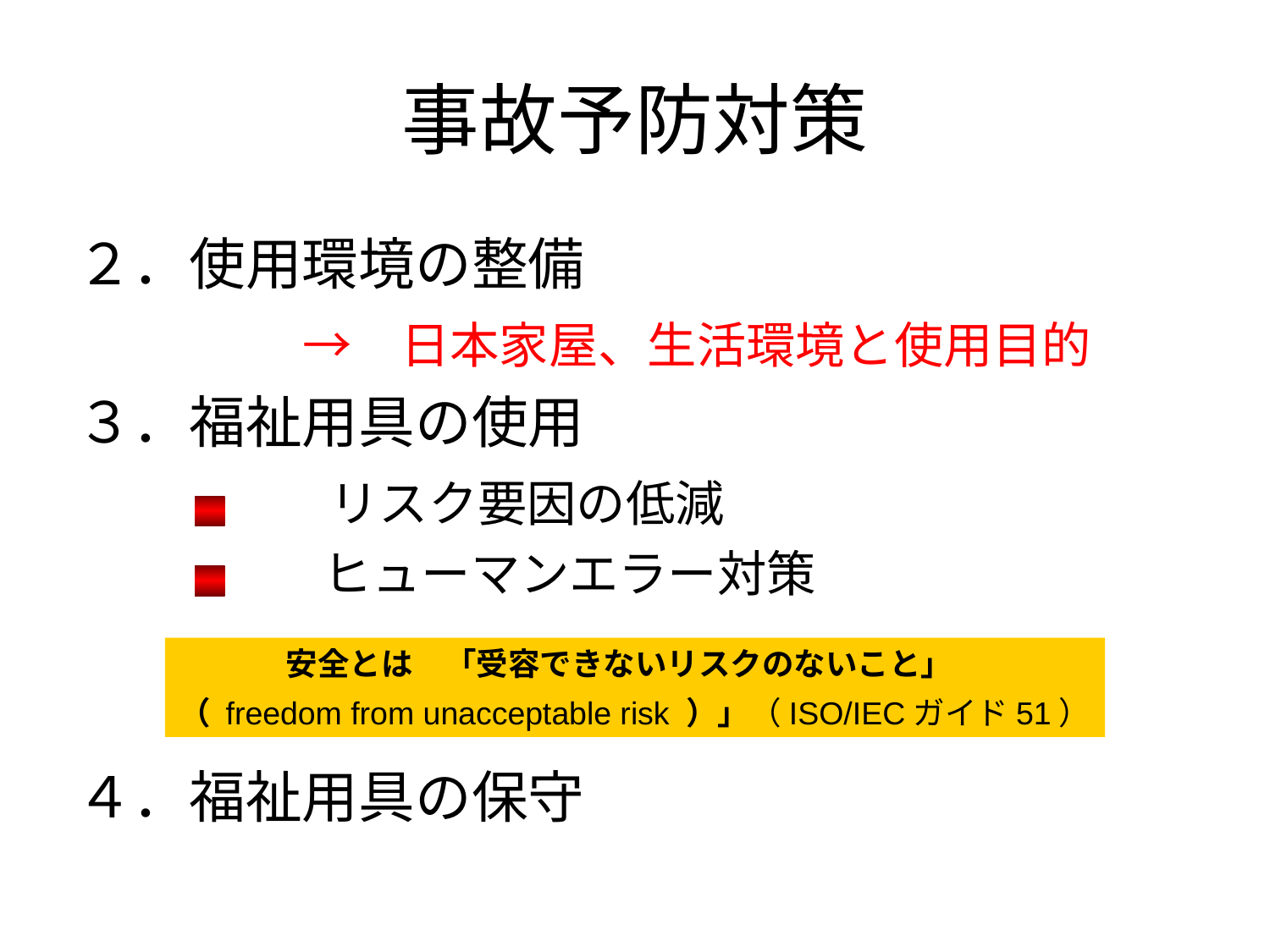

# 事故予防対策
２．使用環境の整備
　　　　→　日本家屋、生活環境と使用目的
３．福祉用具の使用
　　　　　リスク要因の低減
　　　　　ヒューマンエラー対策

４．福祉用具の保守

安全とは　「受容できないリスクのないこと」
（ freedom from unacceptable risk ）」（ISO/IECガイド51）